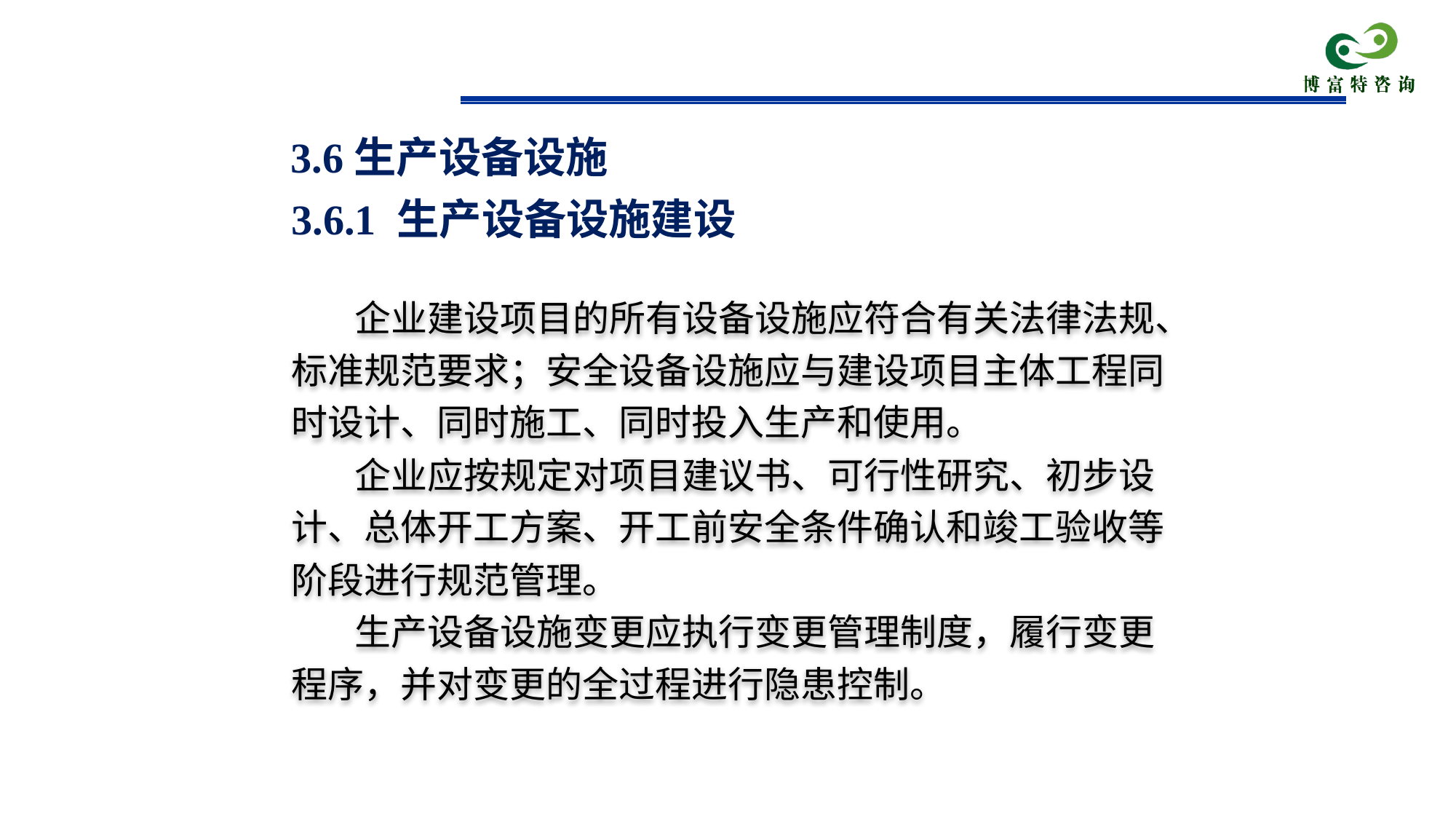

3.6生产设备设施
3.6.1 生产设备设施建设
企业建设项目的所有设备设施应符合有关法律法规、标准规范要求；安全设备设施应与建设项目主体工程同时设计、同时施工、同时投入生产和使用。
企业应按规定对项目建议书、可行性研究、初步设计、总体开工方案、开工前安全条件确认和竣工验收等阶段进行规范管理。
生产设备设施变更应执行变更管理制度，履行变更程序，并对变更的全过程进行隐患控制。